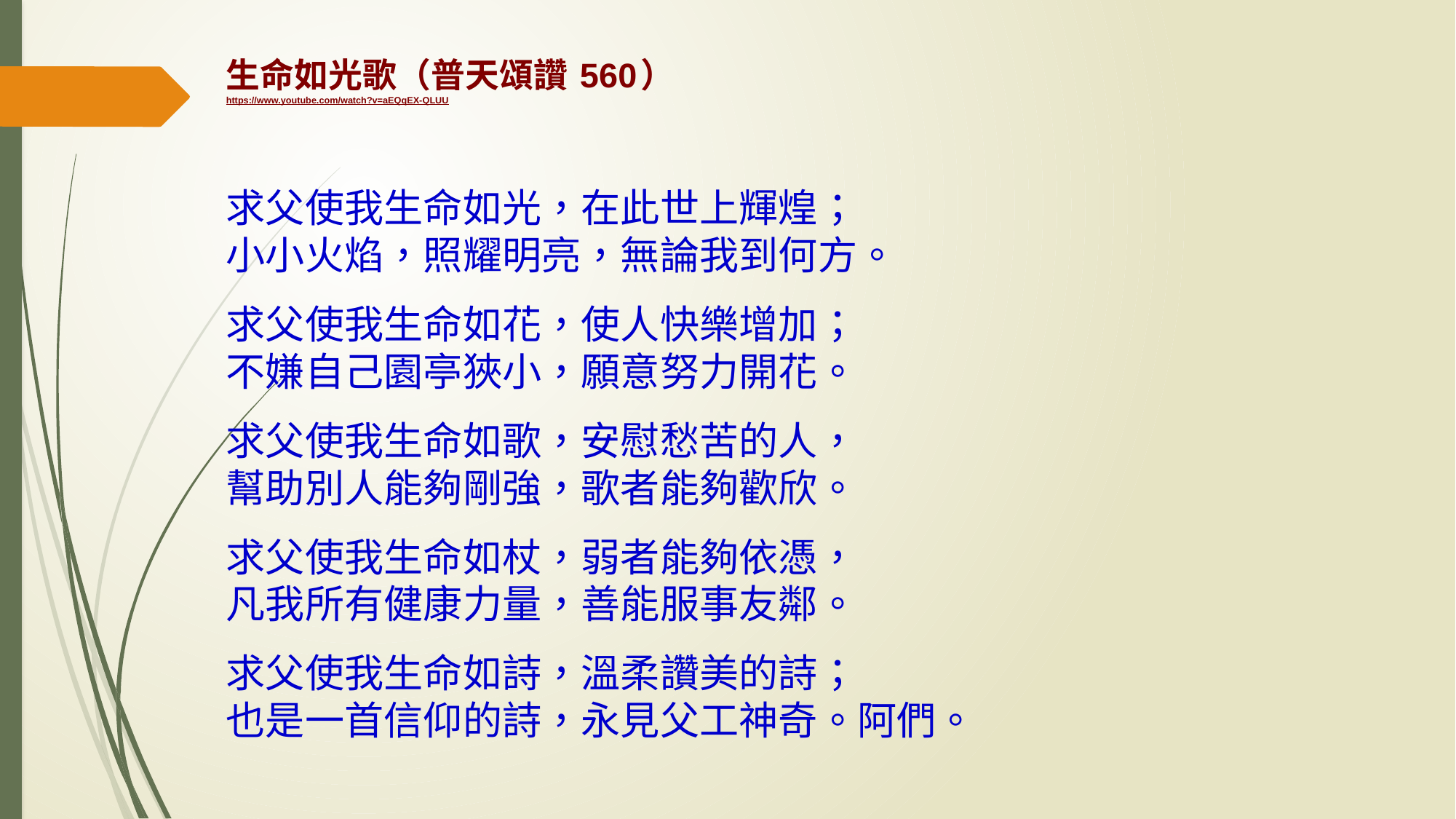

# 生命如光歌（普天頌讚 560） https://www.youtube.com/watch?v=aEQqEX-QLUU
求父使我生命如光，在此世上輝煌；
小小火焰，照耀明亮，無論我到何方。

求父使我生命如花，使人快樂增加；
不嫌自己園亭狹小，願意努力開花。

求父使我生命如歌，安慰愁苦的人，
幫助別人能夠剛強，歌者能夠歡欣。

求父使我生命如杖，弱者能夠依憑，
凡我所有健康力量，善能服事友鄰。

求父使我生命如詩，溫柔讚美的詩；
也是一首信仰的詩，永見父工神奇。阿們。